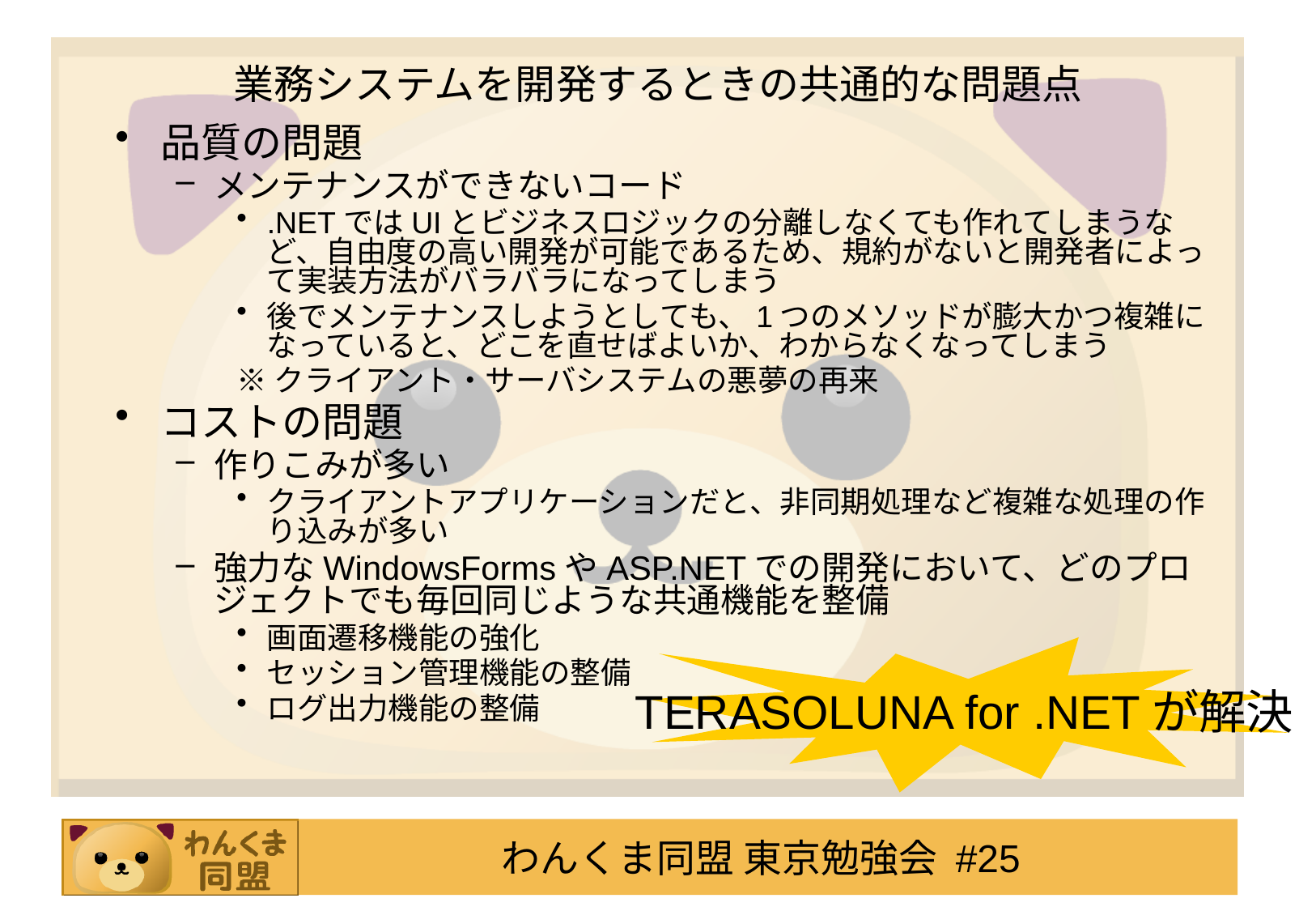

# 業務システムを開発するときの共通的な問題点
品質の問題
メンテナンスができないコード
.NETではUIとビジネスロジックの分離しなくても作れてしまうなど、自由度の高い開発が可能であるため、規約がないと開発者によって実装方法がバラバラになってしまう
後でメンテナンスしようとしても、1つのメソッドが膨大かつ複雑になっていると、どこを直せばよいか、わからなくなってしまう
※クライアント・サーバシステムの悪夢の再来
コストの問題
作りこみが多い
クライアントアプリケーションだと、非同期処理など複雑な処理の作り込みが多い
強力なWindowsFormsやASP.NETでの開発において、どのプロジェクトでも毎回同じような共通機能を整備
画面遷移機能の強化
セッション管理機能の整備
ログ出力機能の整備
TERASOLUNA for .NETが解決